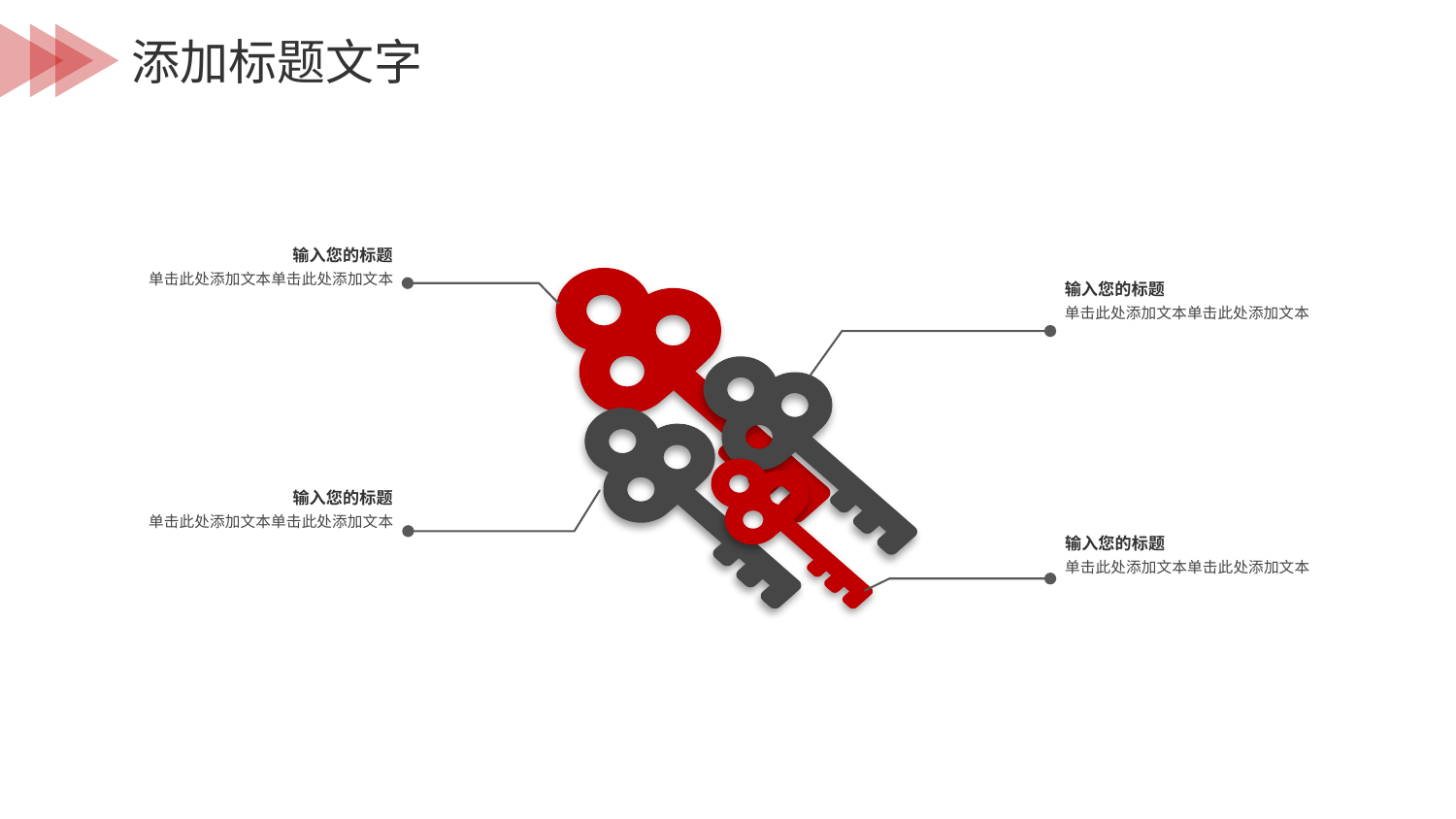

输入您的标题
单击此处添加文本单击此处添加文本
输入您的标题
单击此处添加文本单击此处添加文本

输入您的标题
单击此处添加文本单击此处添加文本

输入您的标题
单击此处添加文本单击此处添加文本